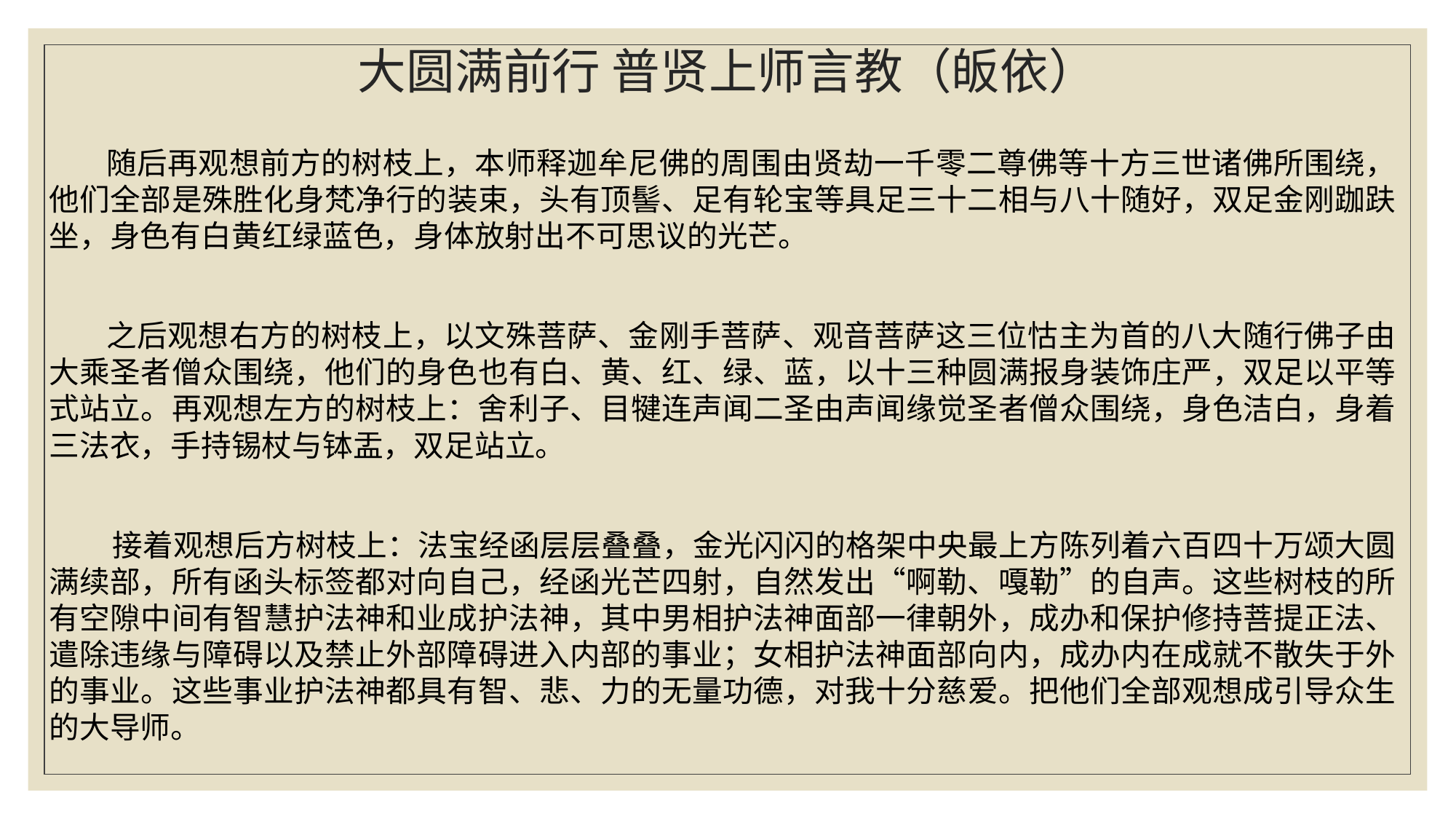

# 大圆满前行 普贤上师言教（皈依）
       随后再观想前方的树枝上，本师释迦牟尼佛的周围由贤劫一千零二尊佛等十方三世诸佛所围绕，他们全部是殊胜化身梵净行的装束，头有顶髻、足有轮宝等具足三十二相与八十随好，双足金刚跏趺坐，身色有白黄红绿蓝色，身体放射出不可思议的光芒。

       之后观想右方的树枝上，以文殊菩萨、金刚手菩萨、观音菩萨这三位怙主为首的八大随行佛子由大乘圣者僧众围绕，他们的身色也有白、黄、红、绿、蓝，以十三种圆满报身装饰庄严，双足以平等式站立。再观想左方的树枝上：舍利子、目犍连声闻二圣由声闻缘觉圣者僧众围绕，身色洁白，身着三法衣，手持锡杖与钵盂，双足站立。

        接着观想后方树枝上：法宝经函层层叠叠，金光闪闪的格架中央最上方陈列着六百四十万颂大圆满续部，所有函头标签都对向自己，经函光芒四射，自然发出“啊勒、嘎勒”的自声。这些树枝的所有空隙中间有智慧护法神和业成护法神，其中男相护法神面部一律朝外，成办和保护修持菩提正法、遣除违缘与障碍以及禁止外部障碍进入内部的事业；女相护法神面部向内，成办内在成就不散失于外的事业。这些事业护法神都具有智、悲、力的无量功德，对我十分慈爱。把他们全部观想成引导众生的大导师。